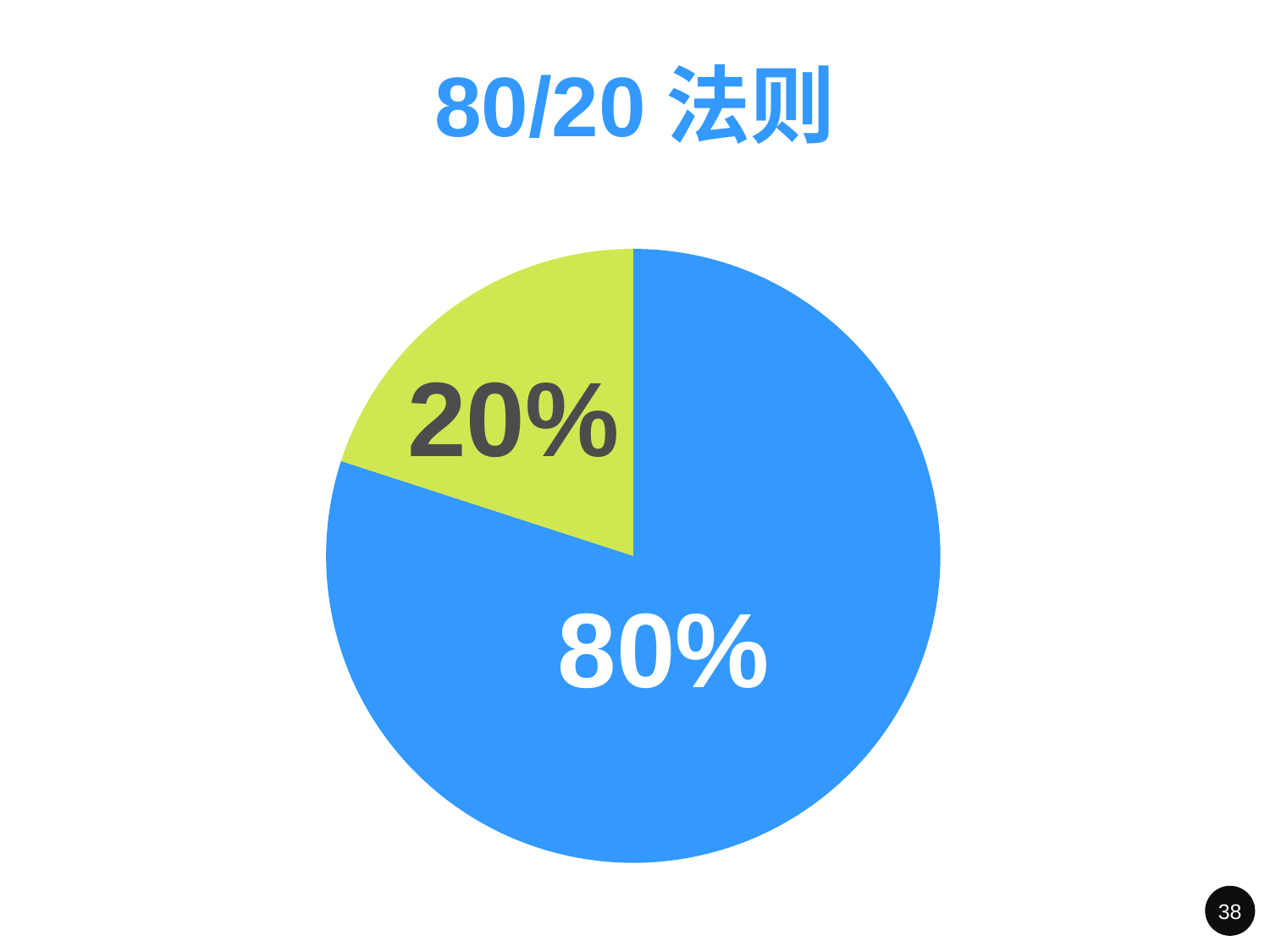

80/20法则

### Chart

| Category | 销售额 |
|---|---|
20%
80%